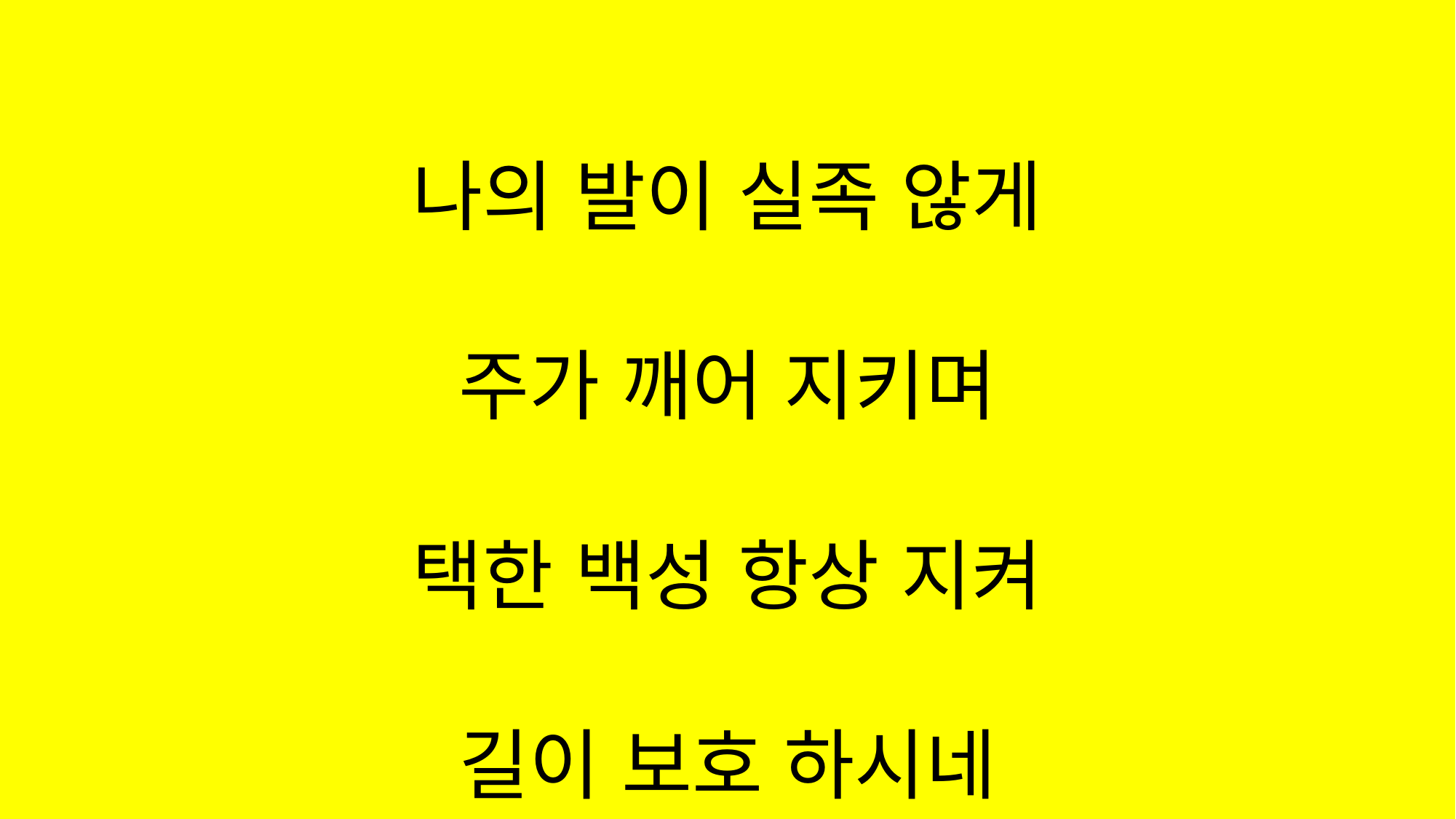

#
나의 발이 실족 않게

주가 깨어 지키며

택한 백성 항상 지켜

길이 보호 하시네